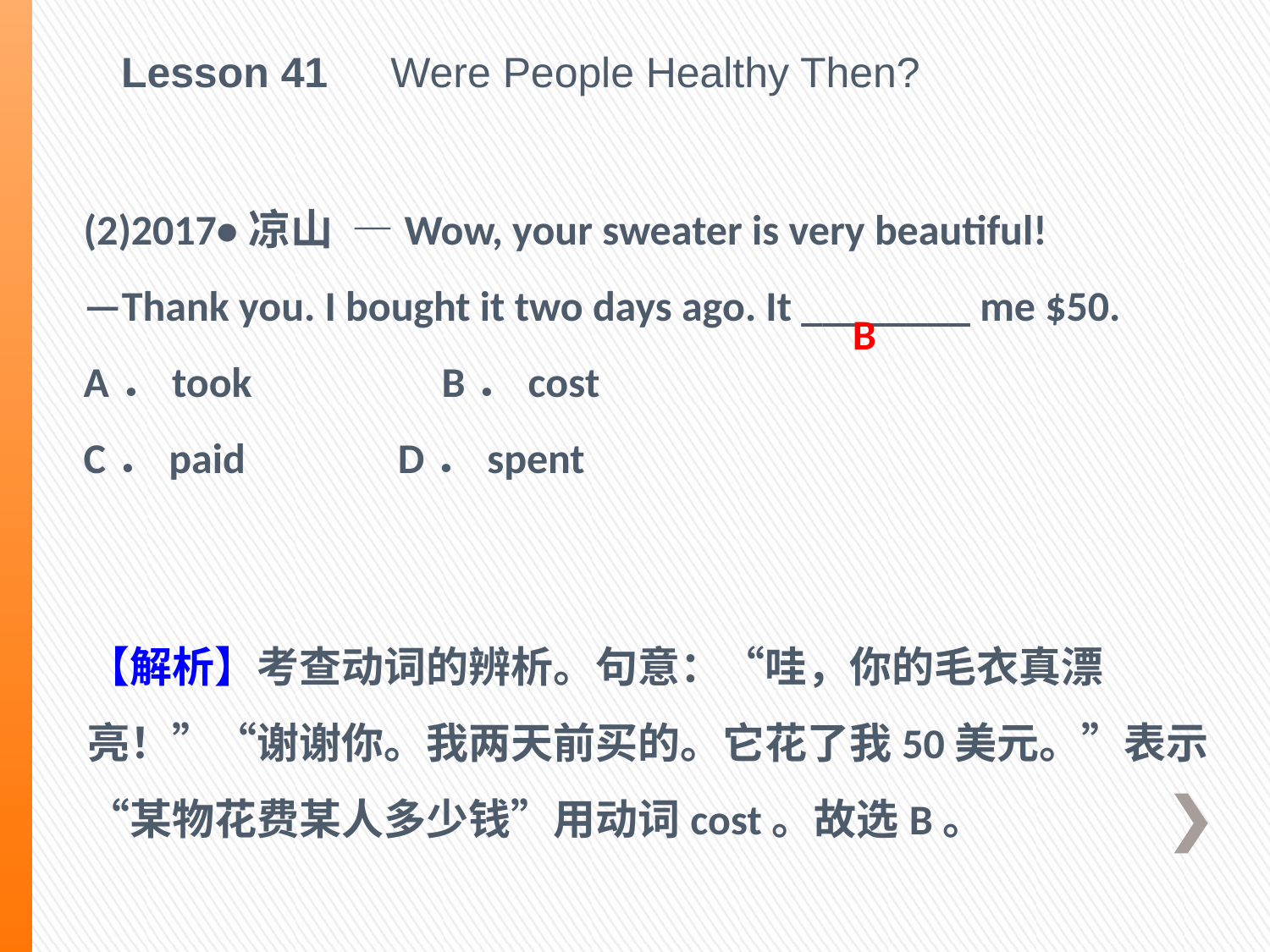

Lesson 41　Were People Healthy Then?
(2)2017•凉山  —Wow, your sweater is very beautiful!
—Thank you. I bought it two days ago. It ________ me $50.
A．took　　　　B．cost
C．paid                D．spent
B
【解析】考查动词的辨析。句意：“哇，你的毛衣真漂亮！”“谢谢你。我两天前买的。它花了我50美元。”表示“某物花费某人多少钱”用动词cost。故选B。